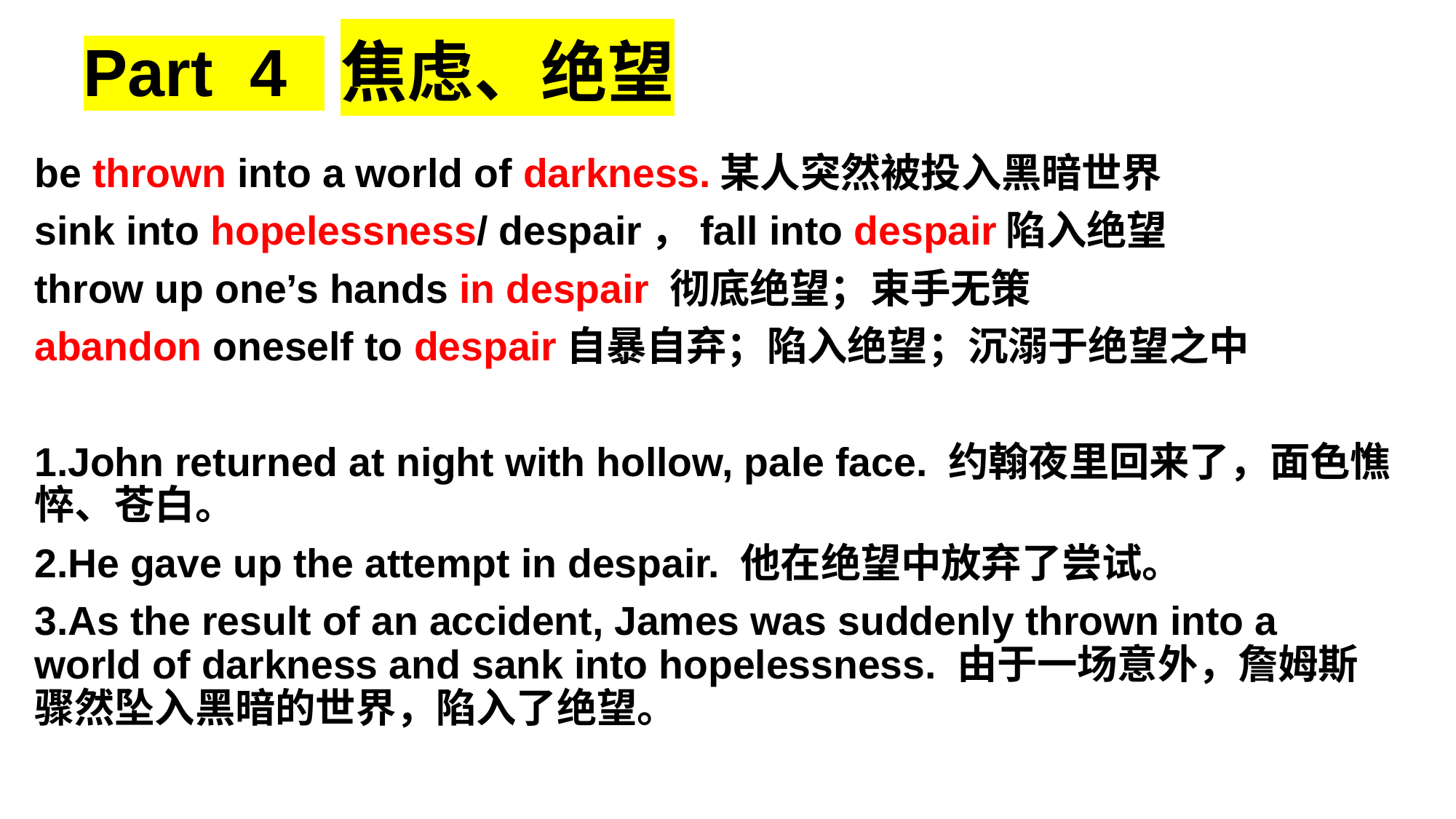

# Part  4  焦虑、绝望
be thrown into a world of darkness.某人突然被投入黑暗世界
sink into hopelessness/ despair，fall into despair陷入绝望
throw up one’s hands in despair 彻底绝望；束手无策
abandon oneself to despair自暴自弃；陷入绝望；沉溺于绝望之中

1.John returned at night with hollow, pale face. 约翰夜里回来了，面色憔悴、苍白。
2.He gave up the attempt in despair. 他在绝望中放弃了尝试。
3.As the result of an accident, James was suddenly thrown into a world of darkness and sank into hopelessness. 由于一场意外，詹姆斯骤然坠入黑暗的世界，陷入了绝望。